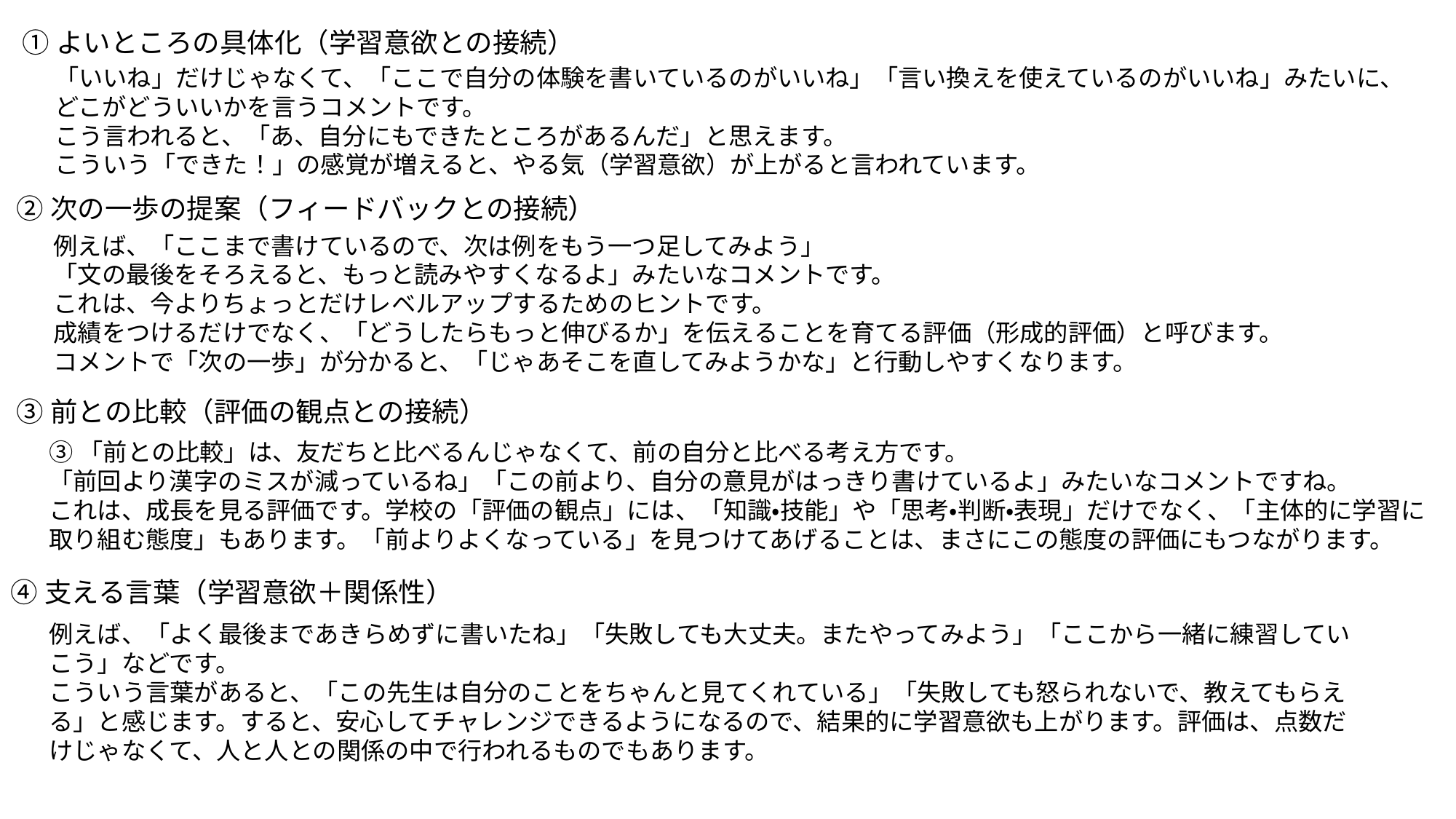

①よいところの具体化（学習意欲との接続）
「いいね」だけじゃなくて、「ここで自分の体験を書いているのがいいね」「言い換えを使えているのがいいね」みたいに、どこがどういいかを言うコメントです。
こう言われると、「あ、自分にもできたところがあるんだ」と思えます。
こういう「できた！」の感覚が増えると、やる気（学習意欲）が上がると言われています。
②次の一歩の提案（フィードバックとの接続）
例えば、「ここまで書けているので、次は例をもう一つ足してみよう」
「文の最後をそろえると、もっと読みやすくなるよ」みたいなコメントです。
これは、今よりちょっとだけレベルアップするためのヒントです。
成績をつけるだけでなく、「どうしたらもっと伸びるか」を伝えることを育てる評価（形成的評価）と呼びます。
コメントで「次の一歩」が分かると、「じゃあそこを直してみようかな」と行動しやすくなります。
③前との比較（評価の観点との接続）
③「前との比較」は、友だちと比べるんじゃなくて、前の自分と比べる考え方です。
「前回より漢字のミスが減っているね」「この前より、自分の意見がはっきり書けているよ」みたいなコメントですね。
これは、成長を見る評価です。学校の「評価の観点」には、「知識・技能」や「思考・判断・表現」だけでなく、「主体的に学習に取り組む態度」もあります。「前よりよくなっている」を見つけてあげることは、まさにこの態度の評価にもつながります。
④支える言葉（学習意欲＋関係性）
例えば、「よく最後まであきらめずに書いたね」「失敗しても大丈夫。またやってみよう」「ここから一緒に練習していこう」などです。
こういう言葉があると、「この先生は自分のことをちゃんと見てくれている」「失敗しても怒られないで、教えてもらえる」と感じます。すると、安心してチャレンジできるようになるので、結果的に学習意欲も上がります。評価は、点数だけじゃなくて、人と人との関係の中で行われるものでもあります。